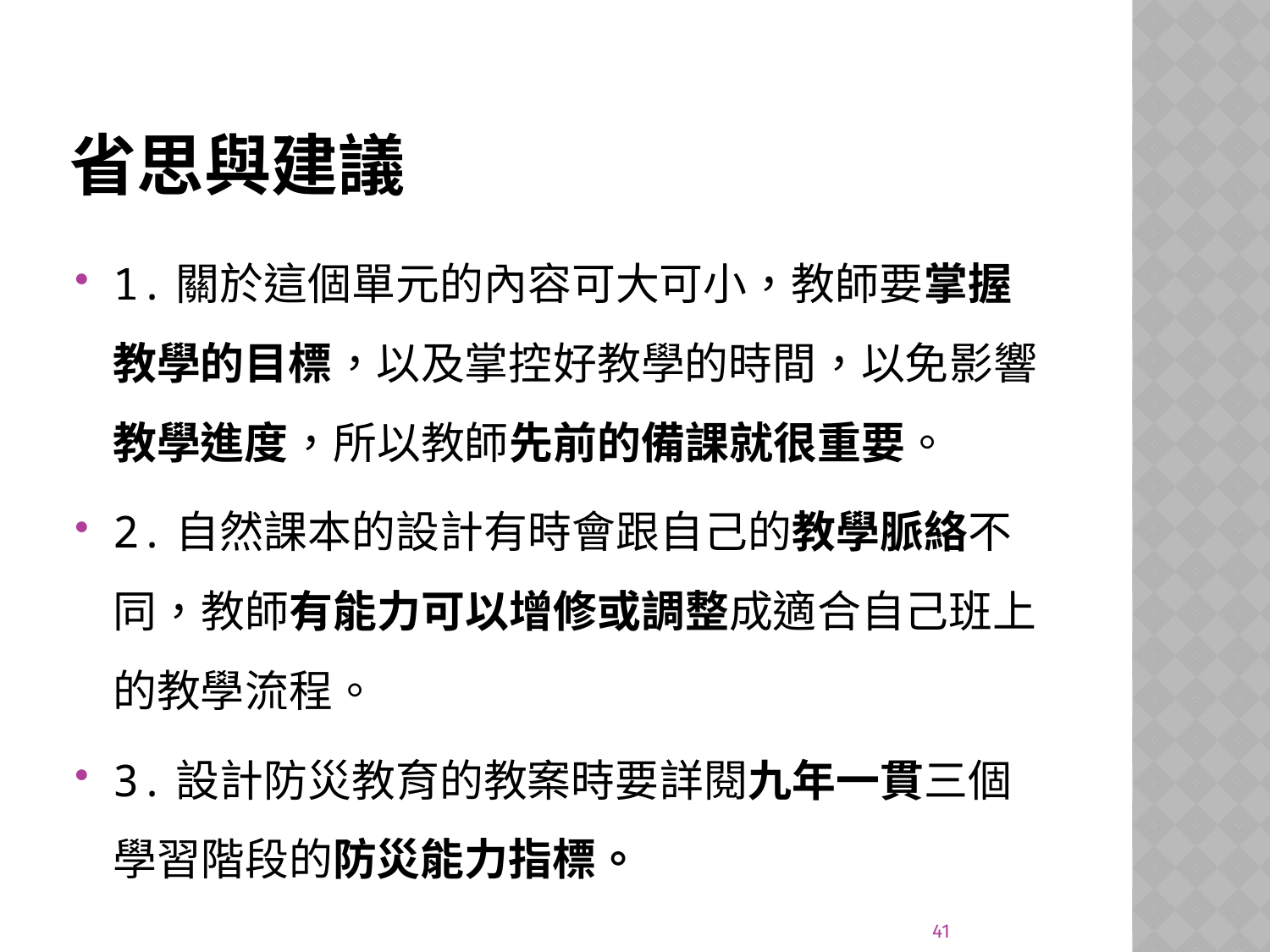

# 省思與建議
1.關於這個單元的內容可大可小，教師要掌握教學的目標，以及掌控好教學的時間，以免影響教學進度，所以教師先前的備課就很重要。
2.自然課本的設計有時會跟自己的教學脈絡不同，教師有能力可以增修或調整成適合自己班上的教學流程。
3.設計防災教育的教案時要詳閱九年一貫三個學習階段的防災能力指標。
41